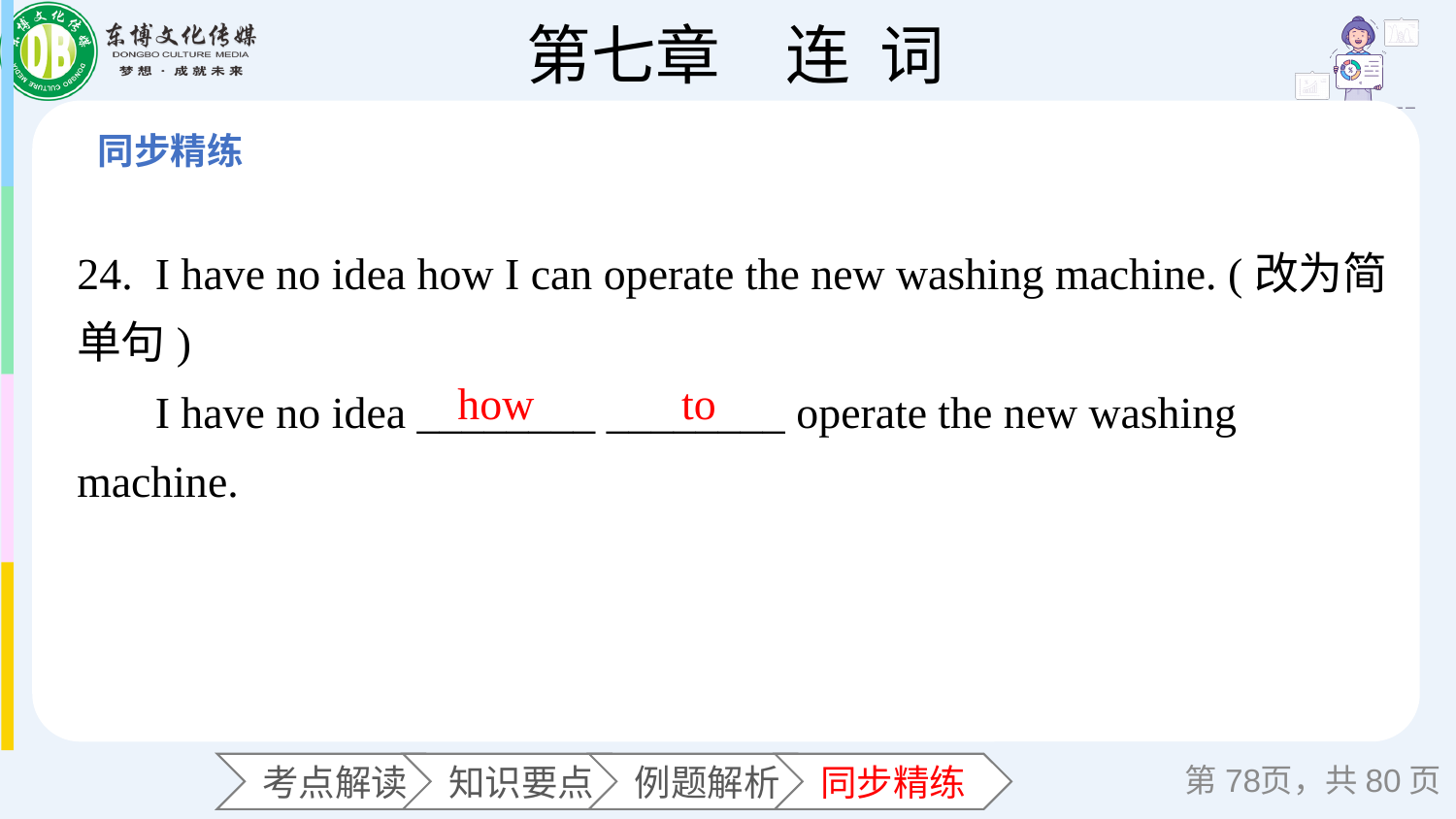

24.  I have no idea how I can operate the new washing machine. (改为简单句)
       I have no idea ________ ________ operate the new washing machine.
how
to
第78页，共80页